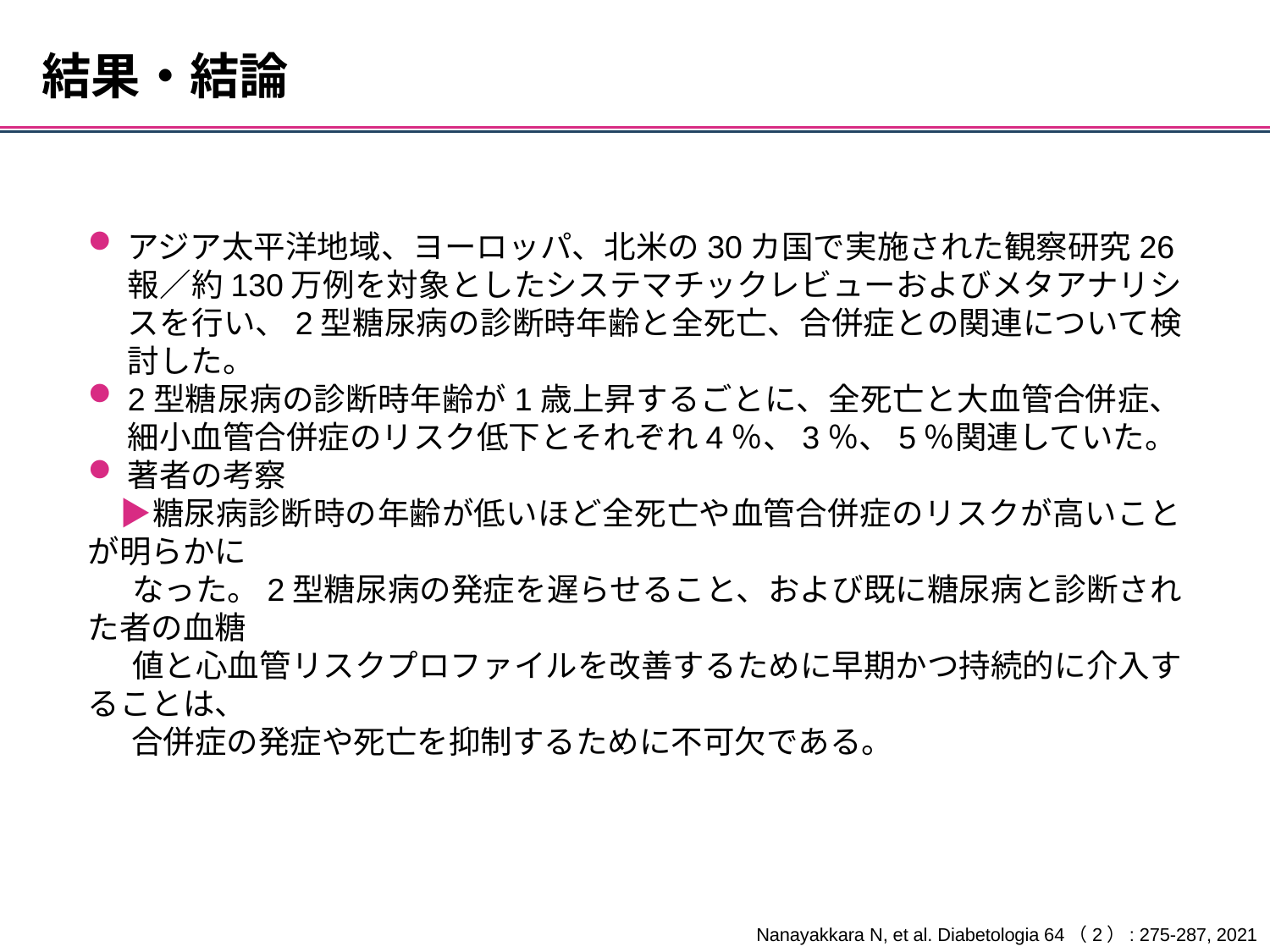

結果・結論
アジア太平洋地域、ヨーロッパ、北米の30カ国で実施された観察研究26報／約130万例を対象としたシステマチックレビューおよびメタアナリシスを行い、2型糖尿病の診断時年齢と全死亡、合併症との関連について検討した。
2型糖尿病の診断時年齢が1歳上昇するごとに、全死亡と大血管合併症、細小血管合併症のリスク低下とそれぞれ4％、3％、5％関連していた。
著者の考察
　▶糖尿病診断時の年齢が低いほど全死亡や血管合併症のリスクが高いことが明らかに
     なった。2型糖尿病の発症を遅らせること、および既に糖尿病と診断された者の血糖
     値と心血管リスクプロファイルを改善するために早期かつ持続的に介入することは、
     合併症の発症や死亡を抑制するために不可欠である。
Nanayakkara N, et al. Diabetologia 64（2）: 275-287, 2021